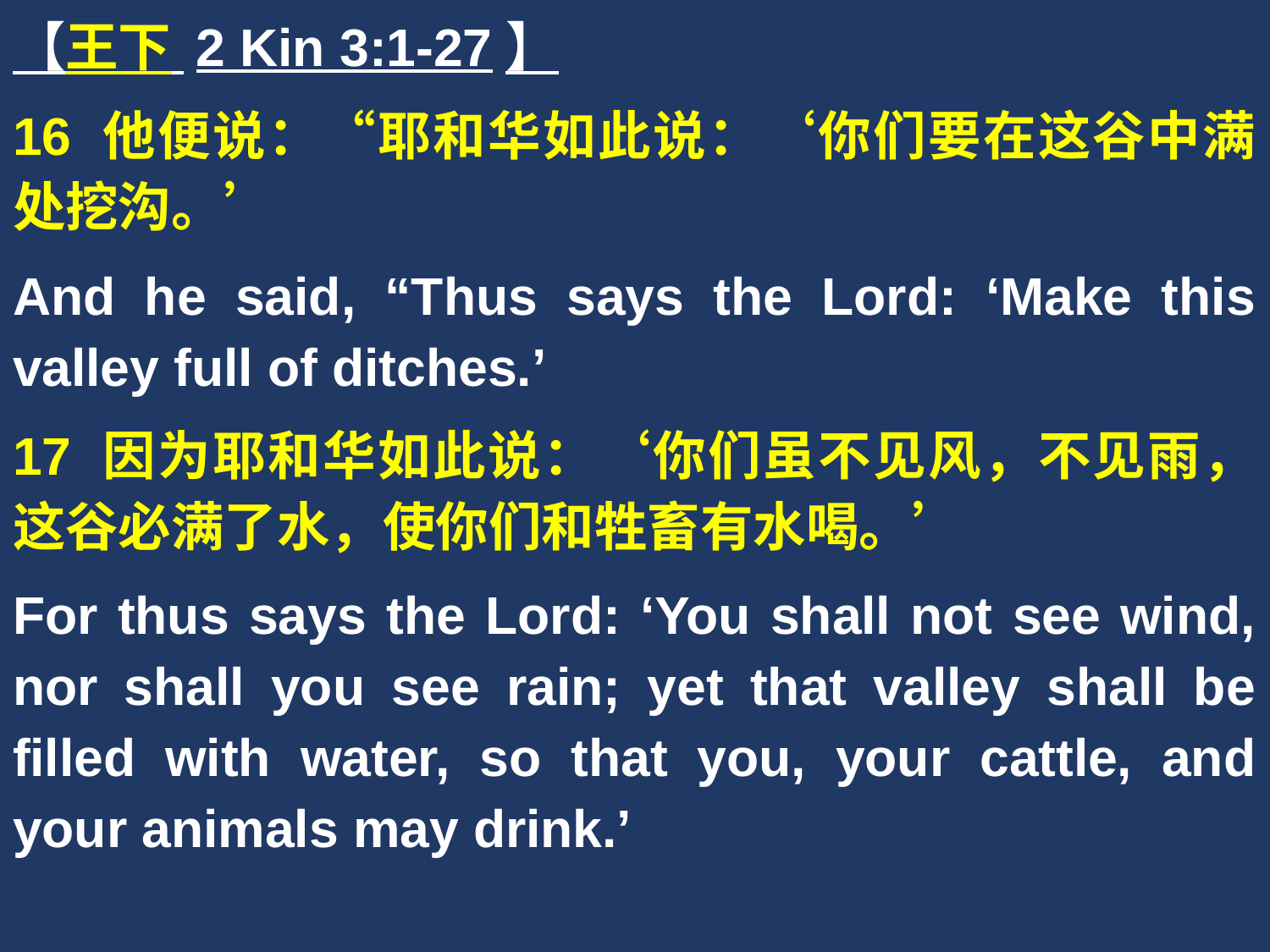

【王下 2 Kin 3:1-27】
16 他便说：“耶和华如此说：‘你们要在这谷中满处挖沟。’
And he said, “Thus says the Lord: ‘Make this valley full of ditches.’
17 因为耶和华如此说：‘你们虽不见风，不见雨，这谷必满了水，使你们和牲畜有水喝。’
For thus says the Lord: ‘You shall not see wind, nor shall you see rain; yet that valley shall be filled with water, so that you, your cattle, and your animals may drink.’